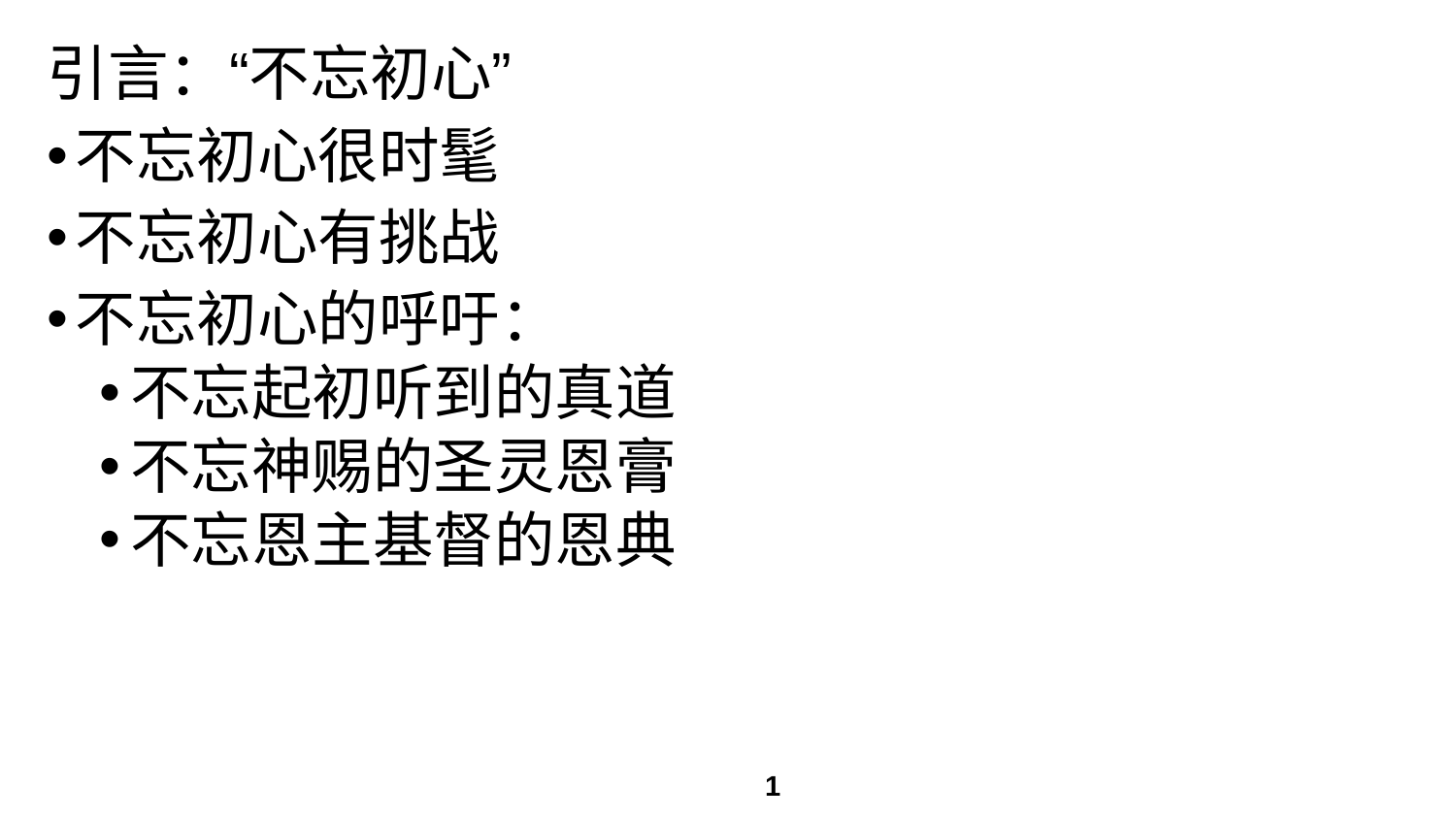

# 引言：“不忘初心”
不忘初心很时髦
不忘初心有挑战
不忘初心的呼吁：
不忘起初听到的真道
不忘神赐的圣灵恩膏
不忘恩主基督的恩典
1